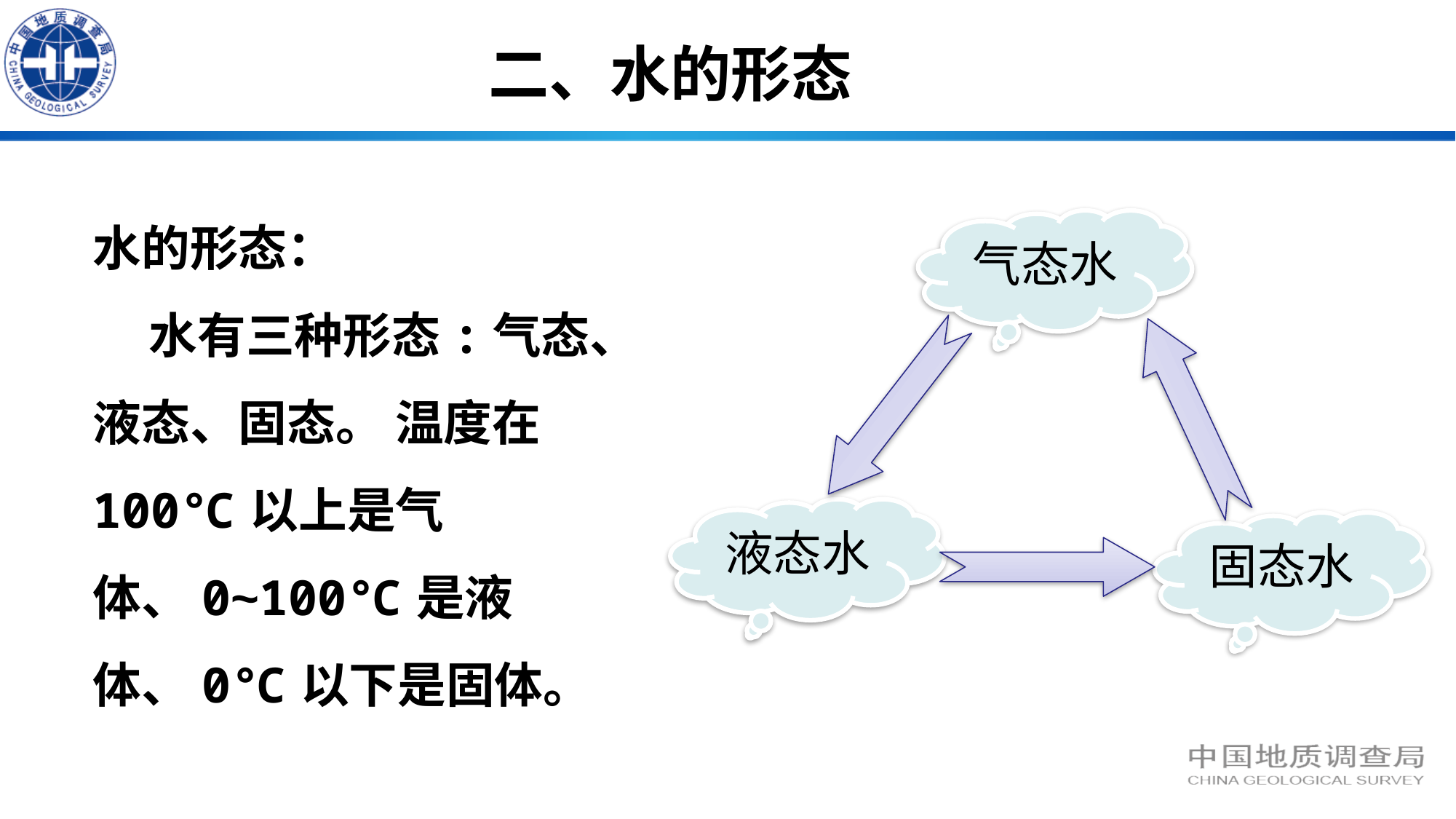

二、水的形态
水的形态：
    水有三种形态:气态、液态、固态。 温度在100℃以上是气体、0~100℃是液体、0℃以下是固体。
气态水

液态水
固态水